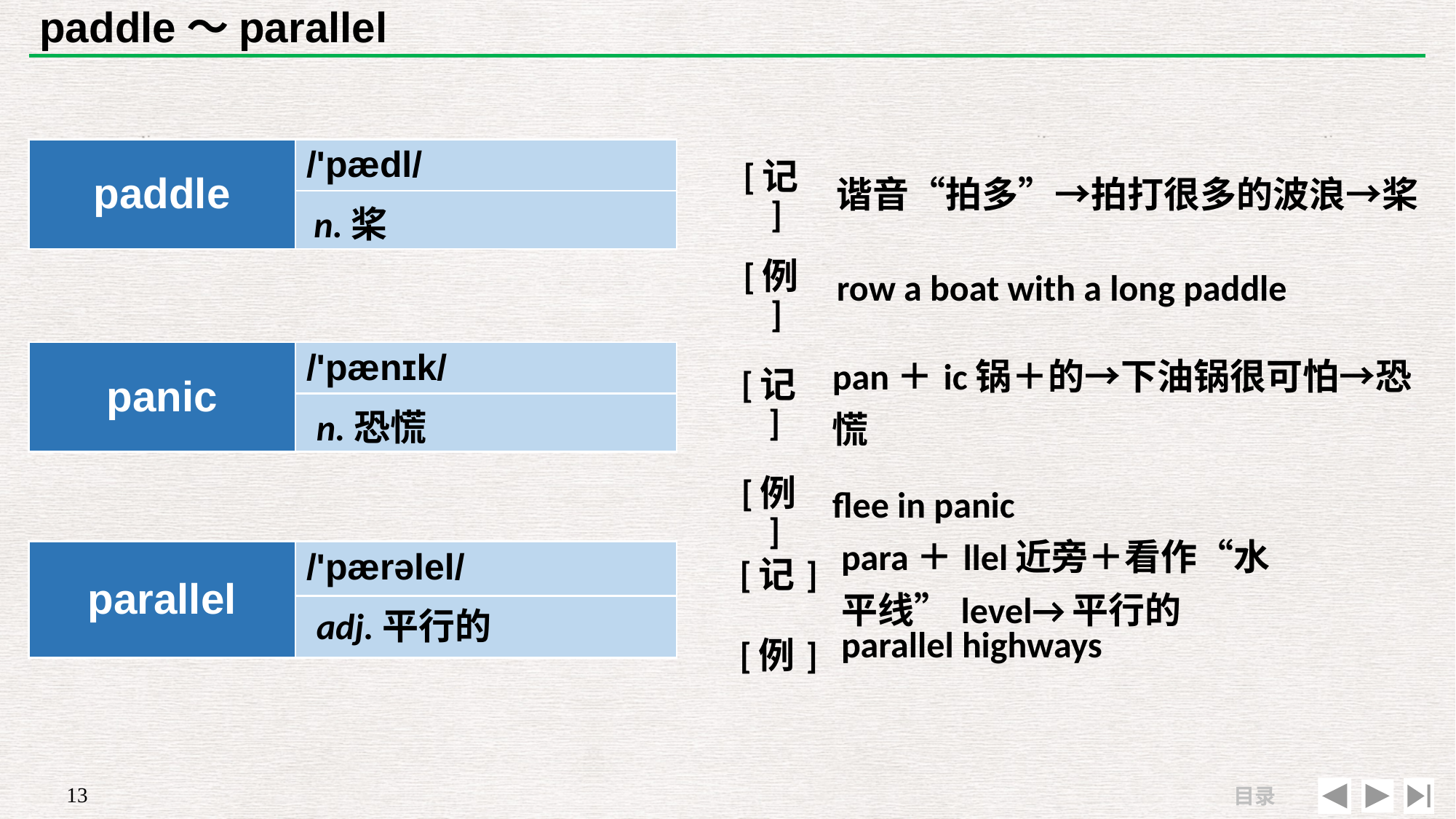

# paddle～parallel

| paddle | /'pædl/ |
| --- | --- |
|  |  |
| [记] | 谐音“拍多”→拍打很多的波浪→桨 |
| --- | --- |
| [例] | row a boat with a long paddle |
n.桨
| panic | /'pænɪk/ |
| --- | --- |
|  |  |
| [记] | pan＋ic锅＋的→下油锅很可怕→恐慌 |
| --- | --- |
| [例] | flee in panic |
n.恐慌
| [记] | para＋llel近旁＋看作“水平线”level→平行的 |
| --- | --- |
| [例] | parallel highways |
| parallel | /'pærəlel/ |
| --- | --- |
|  |  |
adj.平行的